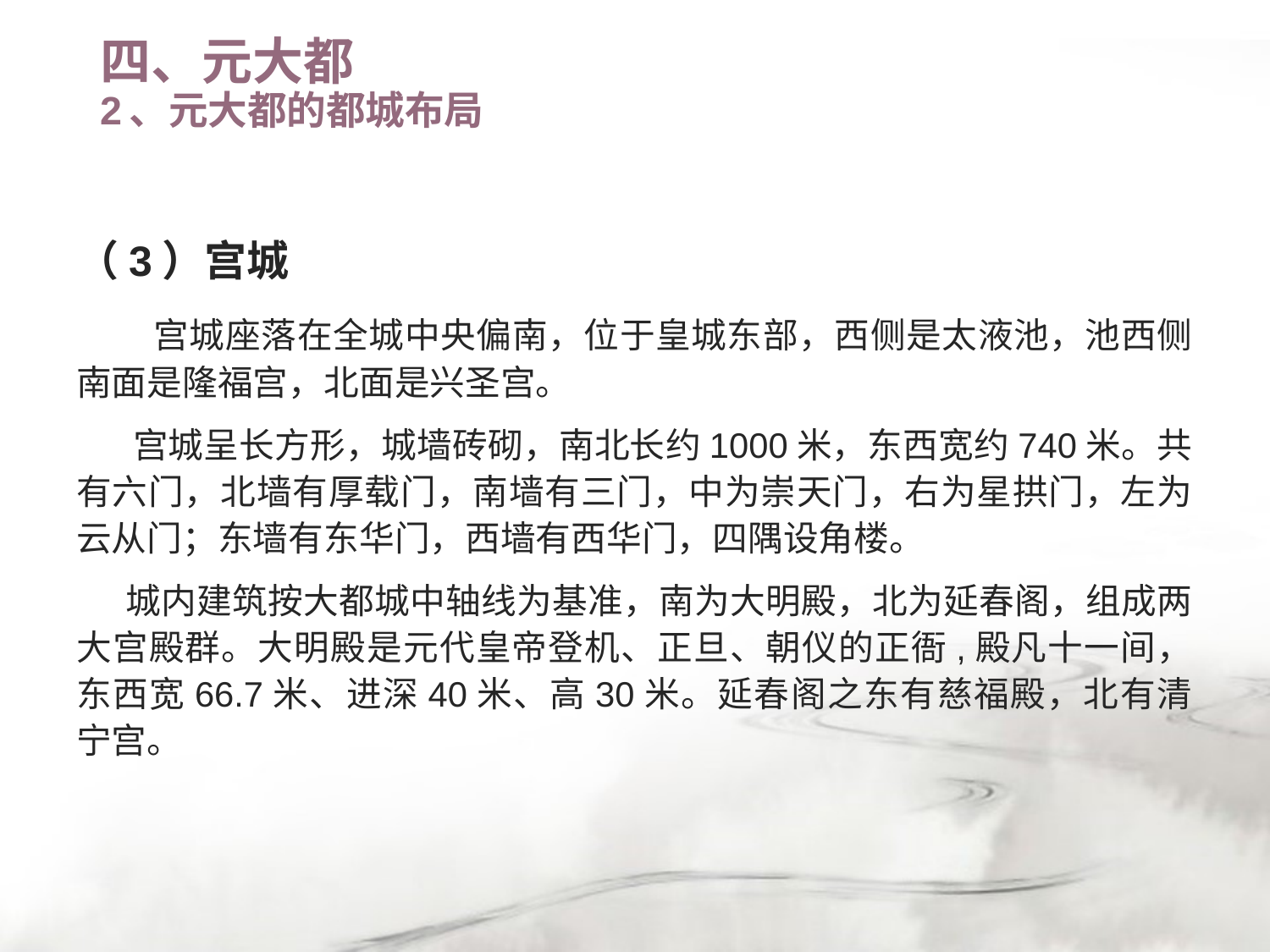

# 四、元大都 2、元大都的都城布局
（3）宫城
       宫城座落在全城中央偏南，位于皇城东部，西侧是太液池，池西侧南面是隆福宫，北面是兴圣宫。
      宫城呈长方形，城墙砖砌，南北长约1000米，东西宽约740米。共有六门，北墙有厚载门，南墙有三门，中为崇天门，右为星拱门，左为云从门；东墙有东华门，西墙有西华门，四隅设角楼。
     城内建筑按大都城中轴线为基准，南为大明殿，北为延春阁，组成两大宫殿群。大明殿是元代皇帝登机、正旦、朝仪的正衙,殿凡十一间，东西宽66.7米、进深40米、高30米。延春阁之东有慈福殿，北有清宁宫。